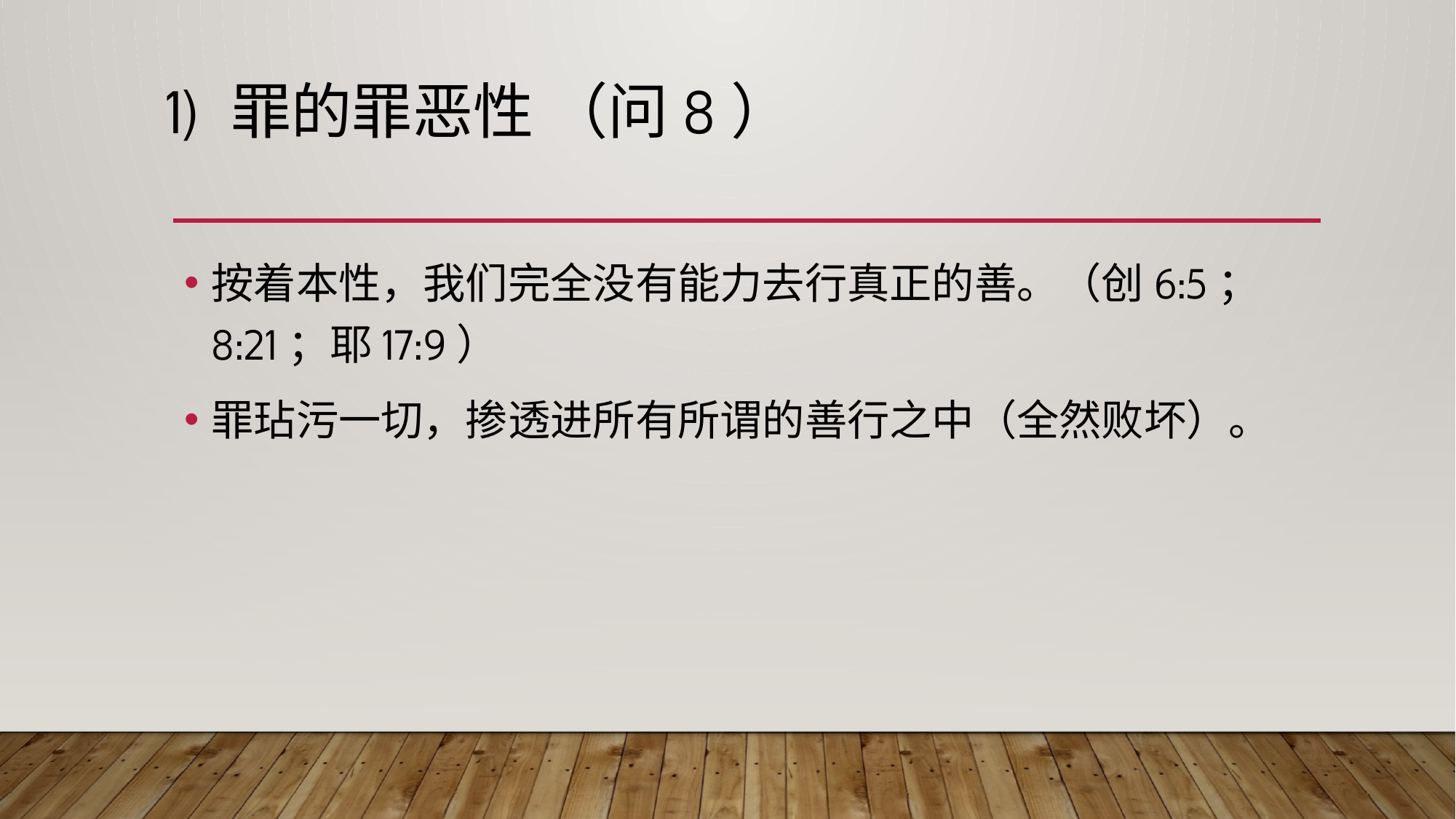

# 1) 罪的罪恶性 （问8）
按着本性，我们完全没有能力去行真正的善。（创6:5；8:21；耶17:9）
罪玷污一切，掺透进所有所谓的善行之中（全然败坏）。